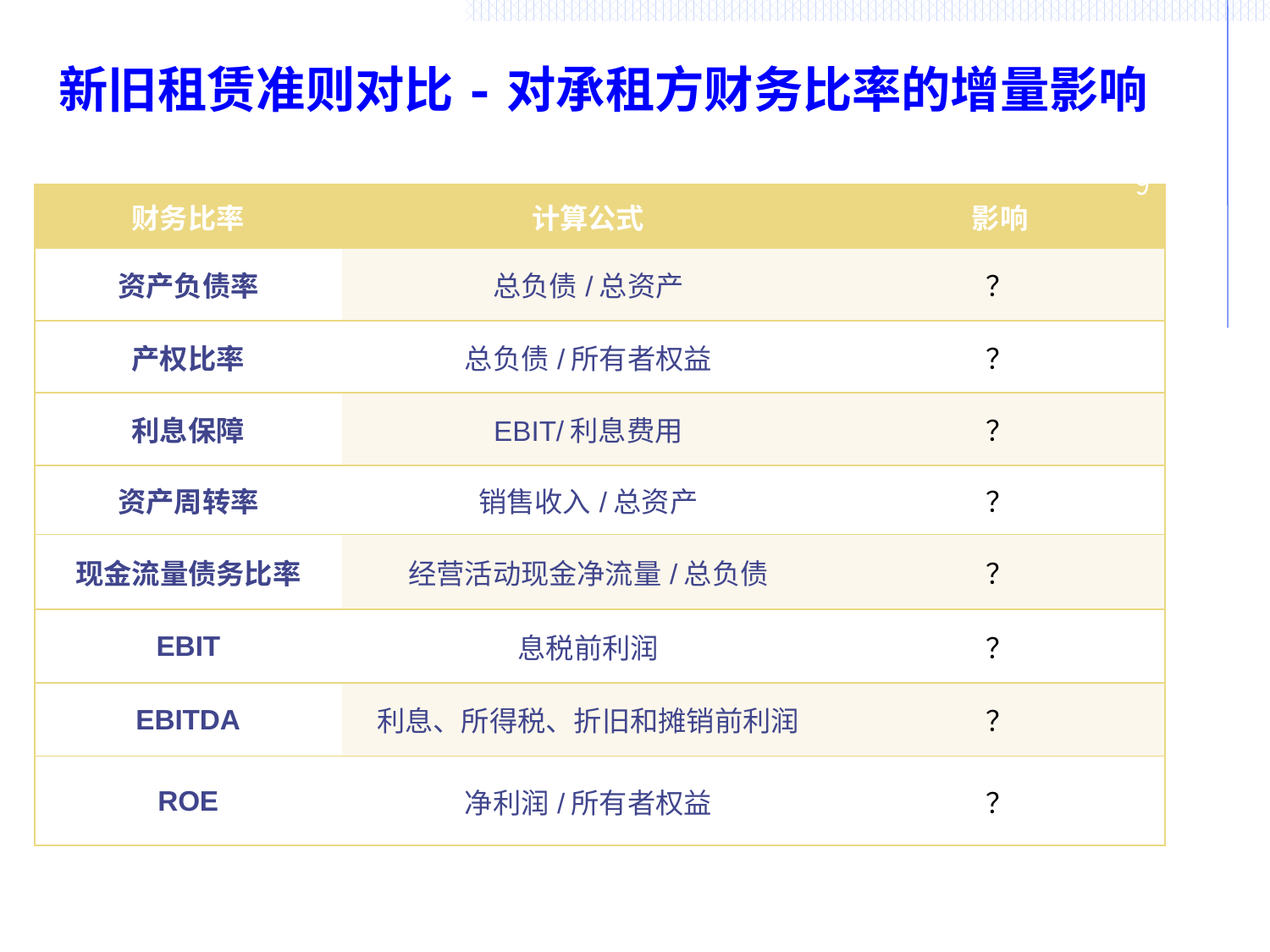

新旧租赁准则对比-对承租方财务比率的增量影响
9
| 财务比率 | 计算公式 | 影响 |
| --- | --- | --- |
| 资产负债率 | 总负债/总资产 | ？ |
| 产权比率 | 总负债/所有者权益 | ？ |
| 利息保障 | EBIT/利息费用 | ？ |
| 资产周转率 | 销售收入/总资产 | ？ |
| 现金流量债务比率 | 经营活动现金净流量/总负债 | ？ |
| EBIT | 息税前利润 | ？ |
| EBITDA | 利息、所得税、折旧和摊销前利润 | ？ |
| ROE | 净利润/所有者权益 | ？ |